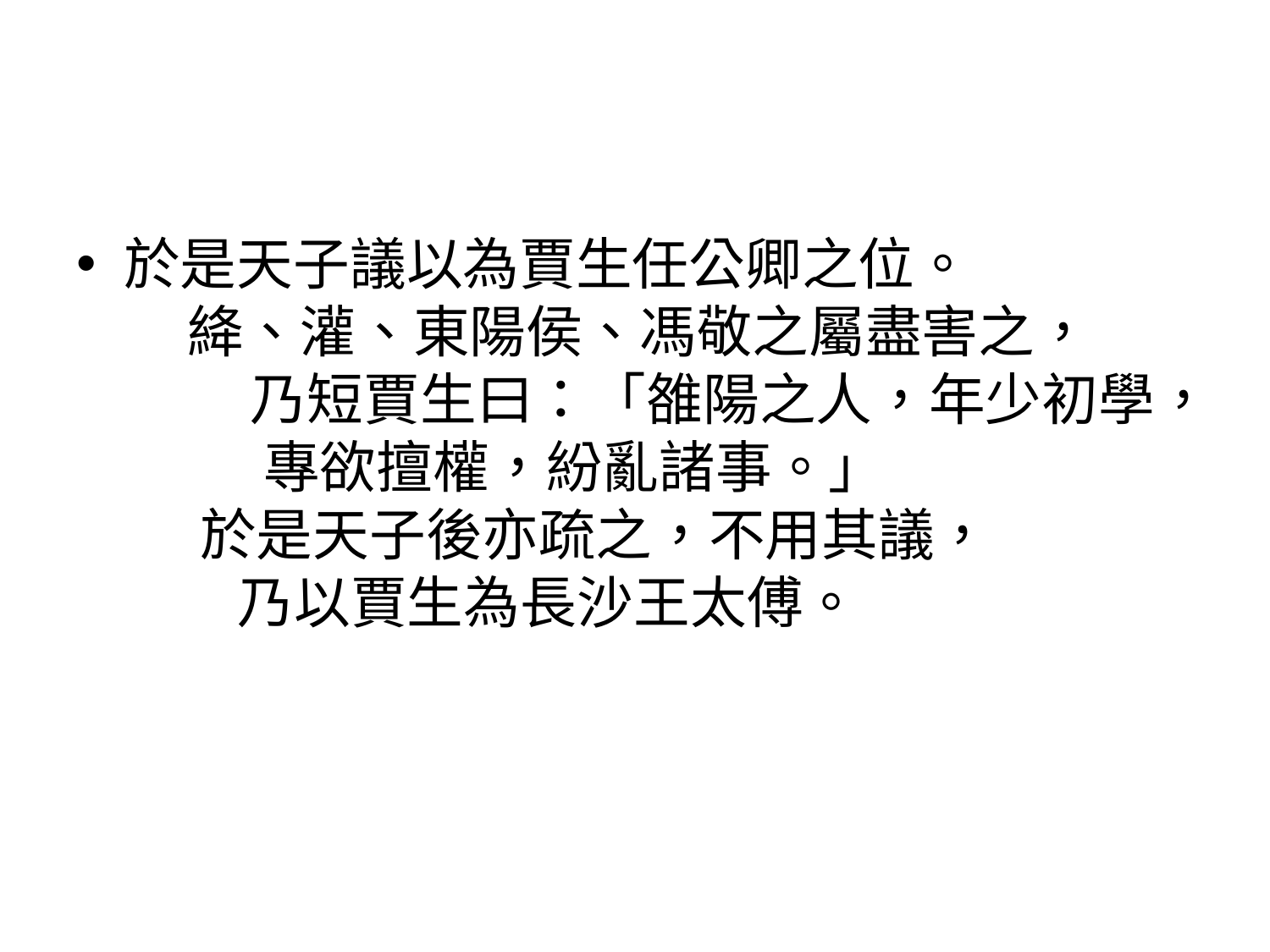

#
於是天子議以為賈生任公卿之位。                       絳、灌、東陽侯、馮敬之屬盡害之，                   乃短賈生曰：「雒陽之人，年少初學，           專欲擅權，紛亂諸事。」                               於是天子後亦疏之，不用其議，                         乃以賈生為長沙王太傅。